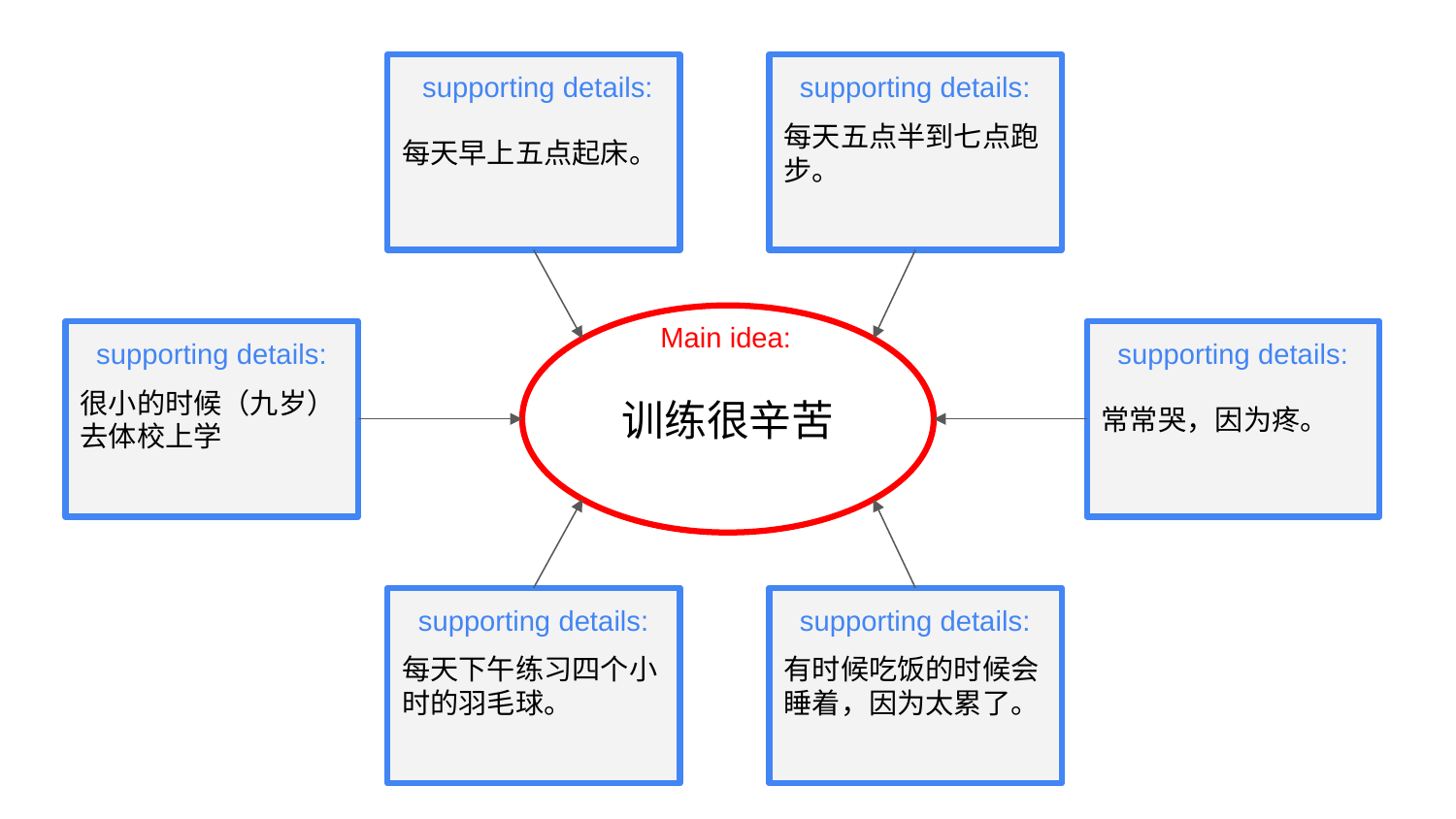

每天早上五点起床。
supporting details:
每天五点半到七点跑步。
supporting details:
训练很辛苦
Main idea:
很小的时候（九岁）去体校上学
supporting details:
常常哭，因为疼。
supporting details:
每天下午练习四个小时的羽毛球。
supporting details:
有时候吃饭的时候会睡着，因为太累了。
supporting details: